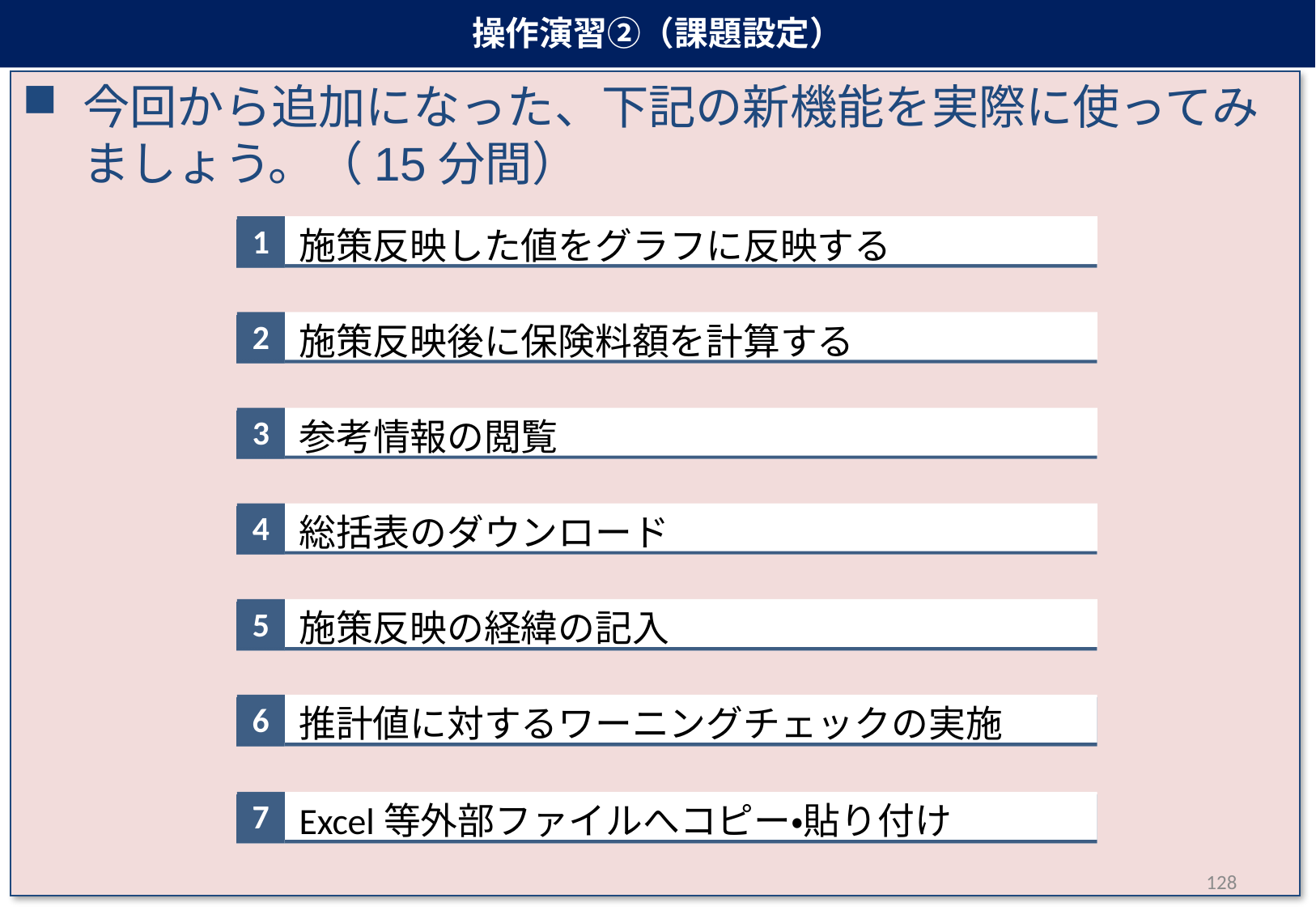

操作演習②（課題設定）

今回から追加になった、下記の新機能を実際に使ってみましょう。（15分間）

1
施策反映した値をグラフに反映する
2
施策反映後に保険料額を計算する
3
参考情報の閲覧
4
総括表のダウンロード
5
施策反映の経緯の記入
6
推計値に対するワーニングチェックの実施
7
Excel等外部ファイルへコピー・貼り付け
128